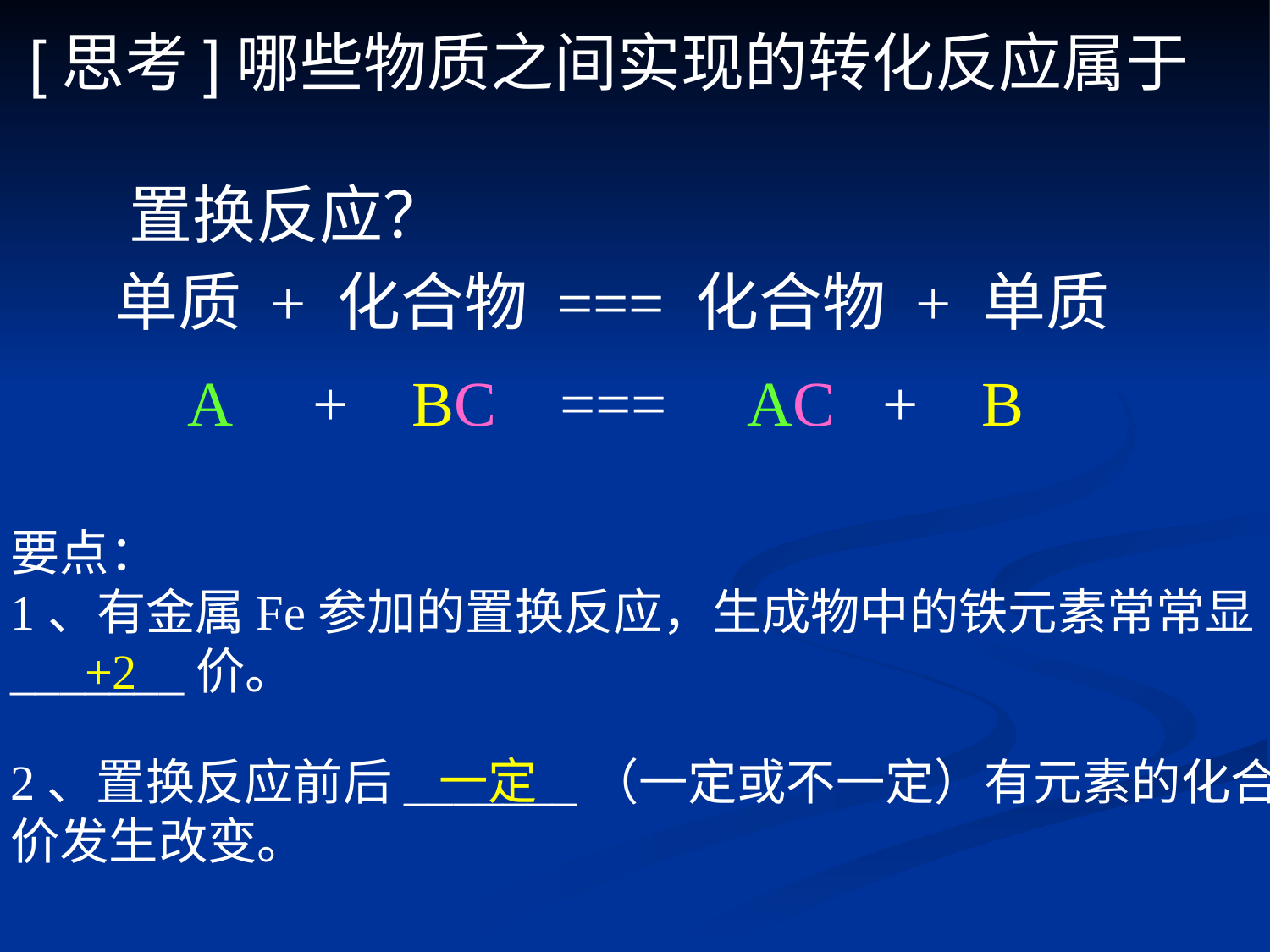

[思考]哪些物质之间实现的转化反应属于
      置换反应？
单质 + 化合物 === 化合物 + 单质
A     +    BC    ===     AC   +    B
要点：
1、有金属Fe参加的置换反应，生成物中的铁元素常常显
_______价。
+2
一定
2、置换反应前后_______（一定或不一定）有元素的化合
价发生改变。